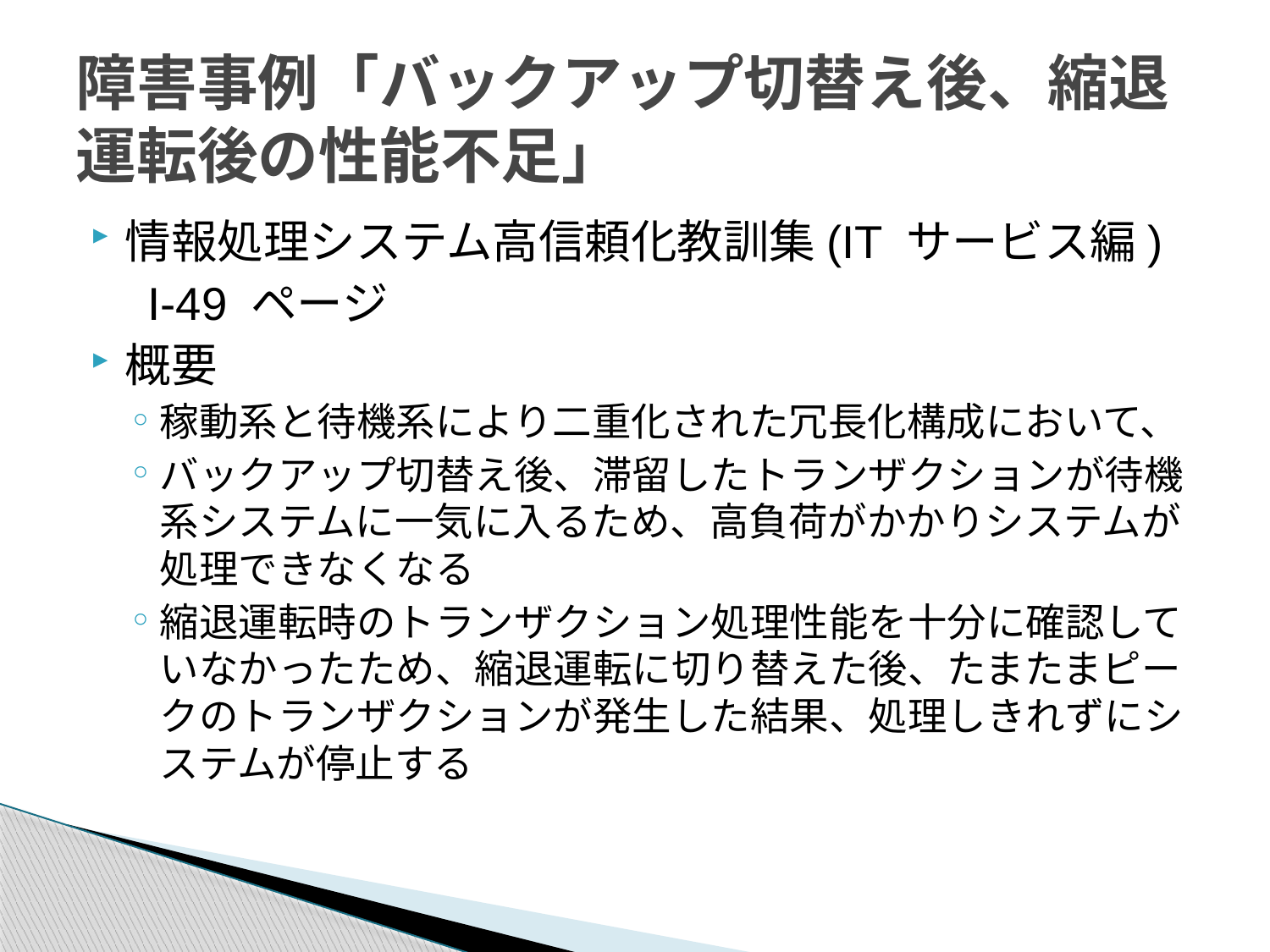

# 障害事例「バックアップ切替え後、縮退運転後の性能不足」
情報処理システム高信頼化教訓集(IT サービス編)
　I-49 ページ
概要
稼動系と待機系により二重化された冗長化構成において、
バックアップ切替え後、滞留したトランザクションが待機系システムに一気に入るため、高負荷がかかりシステムが処理できなくなる
縮退運転時のトランザクション処理性能を十分に確認していなかったため、縮退運転に切り替えた後、たまたまピークのトランザクションが発生した結果、処理しきれずにシステムが停止する